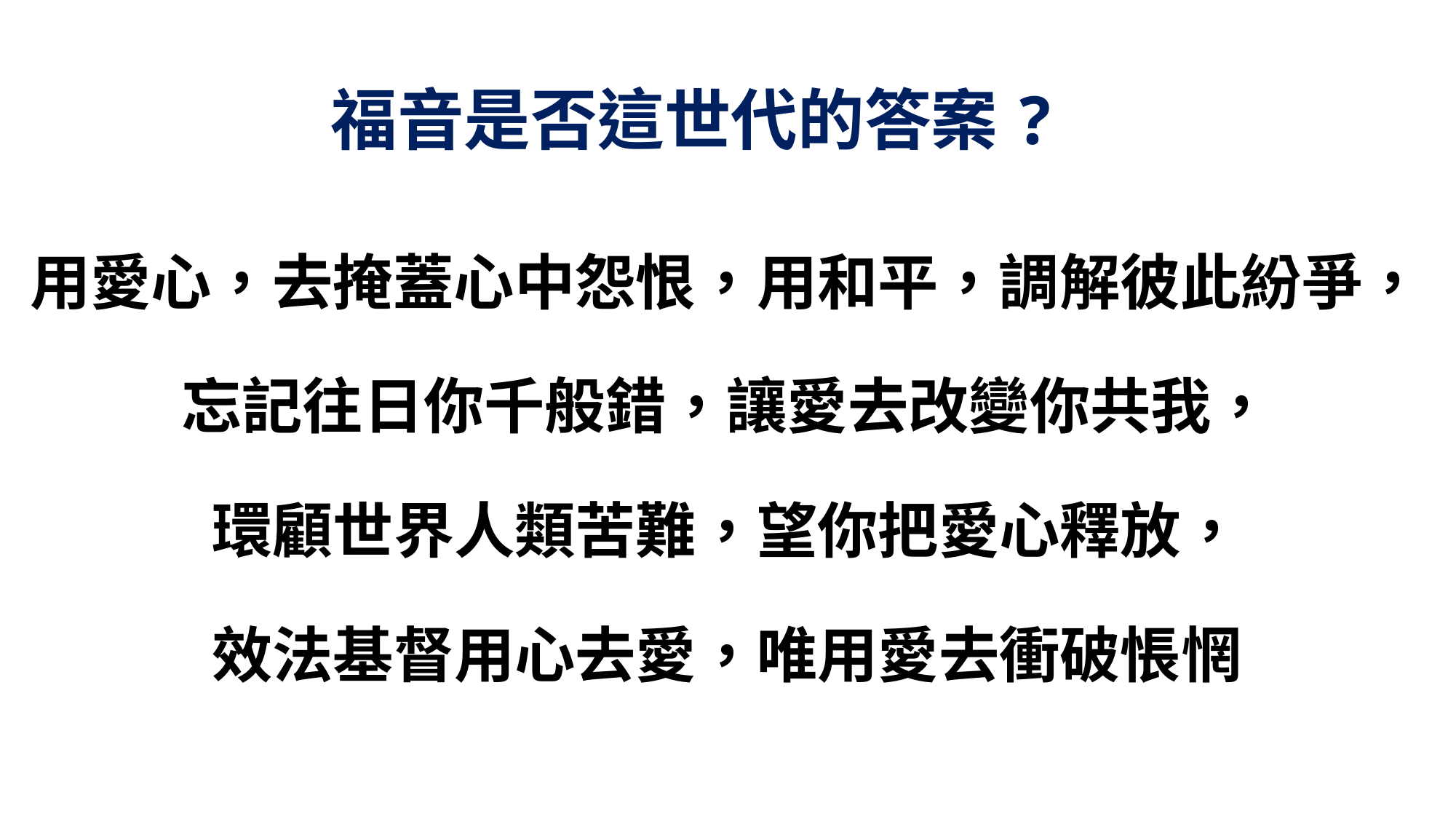

# 福音是否這世代的答案?
用愛心，去掩蓋心中怨恨，用和平，調解彼此紛爭，
忘記往日你千般錯，讓愛去改變你共我，
環顧世界人類苦難，望你把愛心釋放，
效法基督用心去愛，唯用愛去衝破悵惘